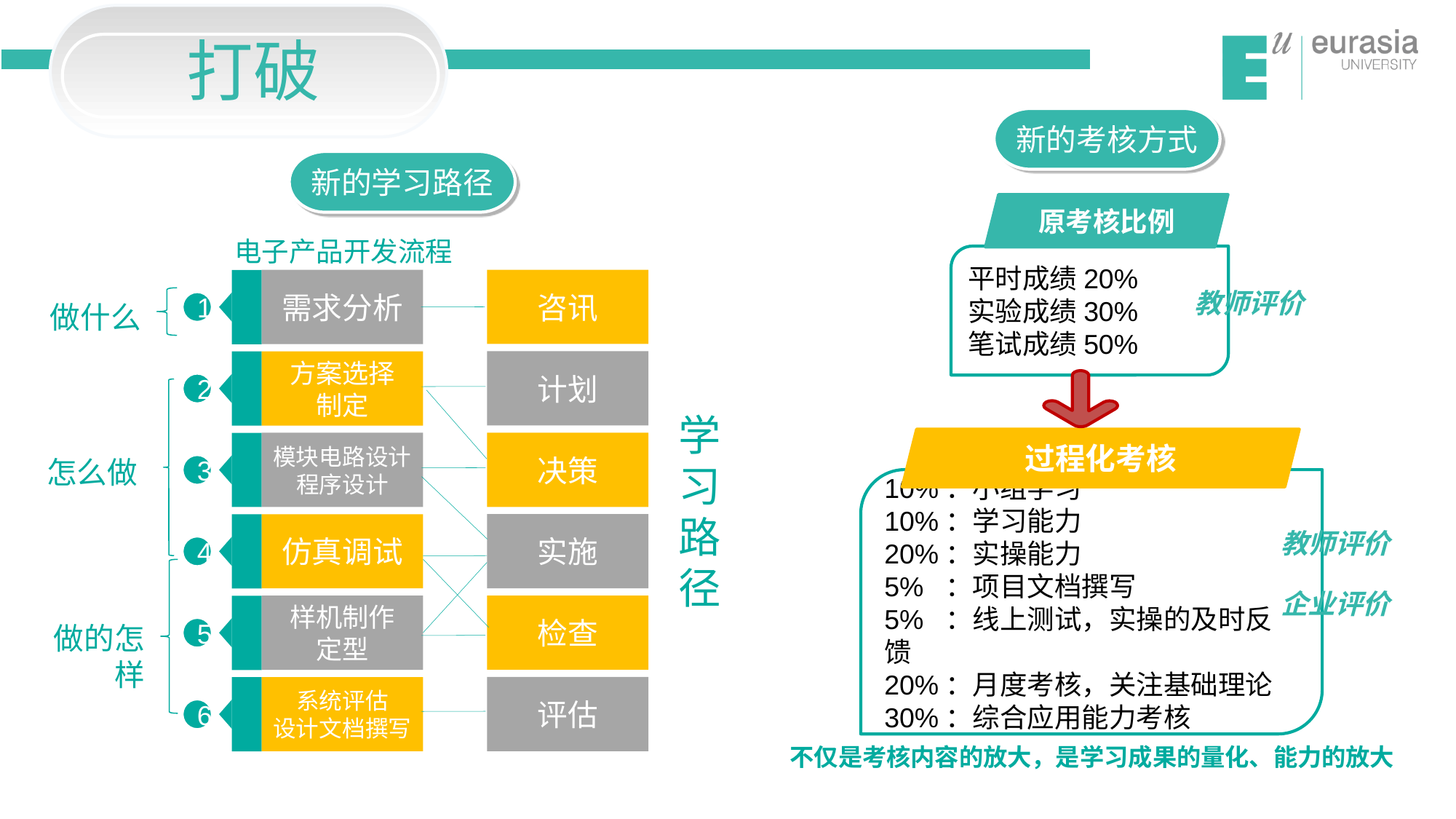

打破

新的考核方式
新的学习路径
原考核比例
平时成绩20%
实验成绩30%
笔试成绩50%

过程化考核
10%：小组学习
10%：学习能力
20%：实操能力
5%  ：项目文档撰写
5%  ：线上测试，实操的及时反馈
20%：月度考核，关注基础理论
30%：综合应用能力考核
不仅是考核内容的放大，是学习成果的量化、能力的放大
图表设计
电子产品开发流程
咨讯
需求分析

计划
方案选择
制定

决策
模块电路设计
程序设计

实施
仿真调试

检查
样机制作
定型

评估
系统评估
设计文档撰写

做什么
1
2

怎么做
学习路径
3
4

做的怎样
5
6
教师评价
教师评价
企业评价